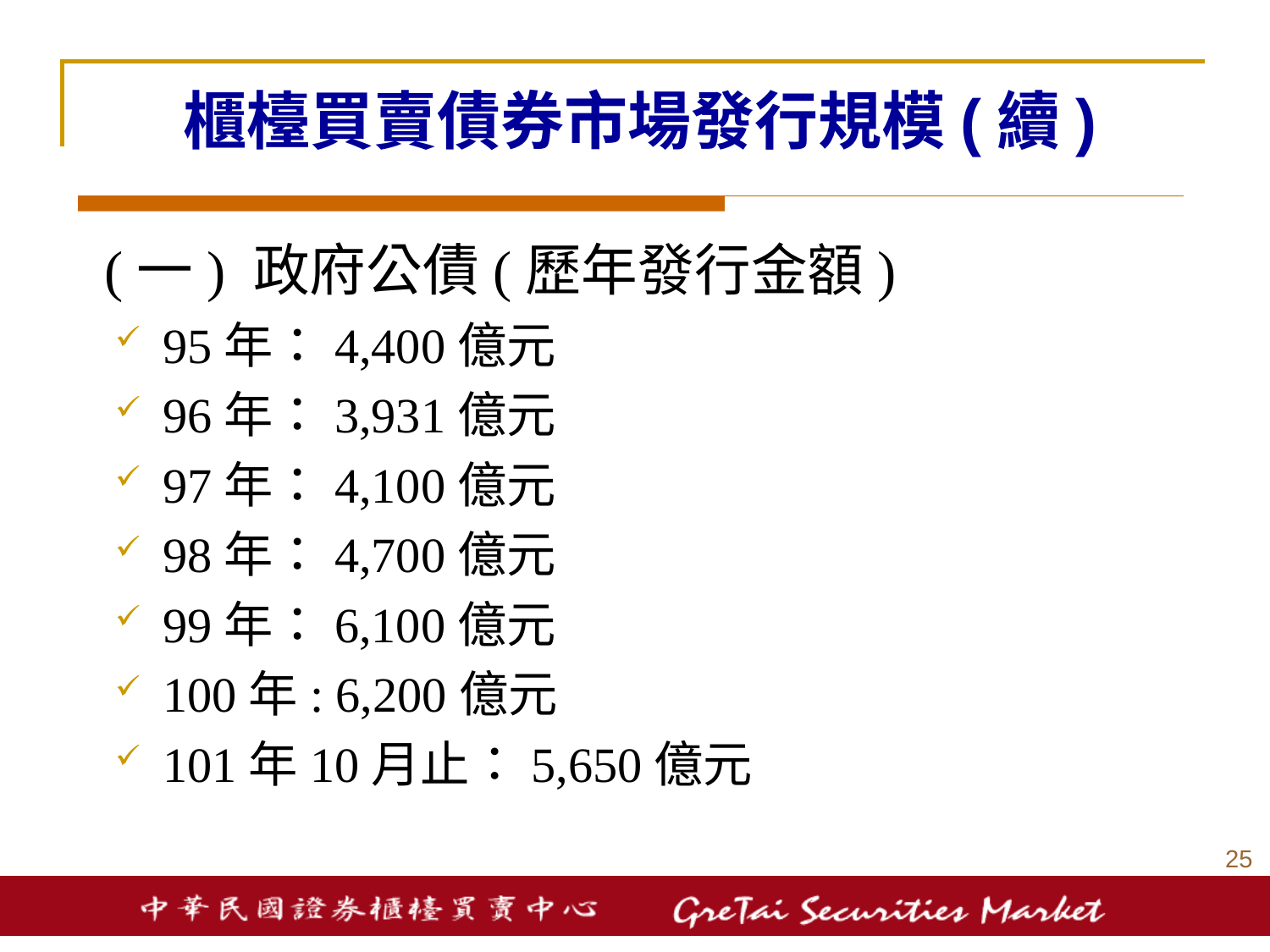

# 櫃檯買賣債券市場發行規模(續)

(一) 政府公債(歷年發行金額)
95年：4,400億元
96年：3,931億元
97年：4,100億元
98年：4,700億元
99年：6,100億元
100年: 6,200億元
101年10月止：5,650億元
25